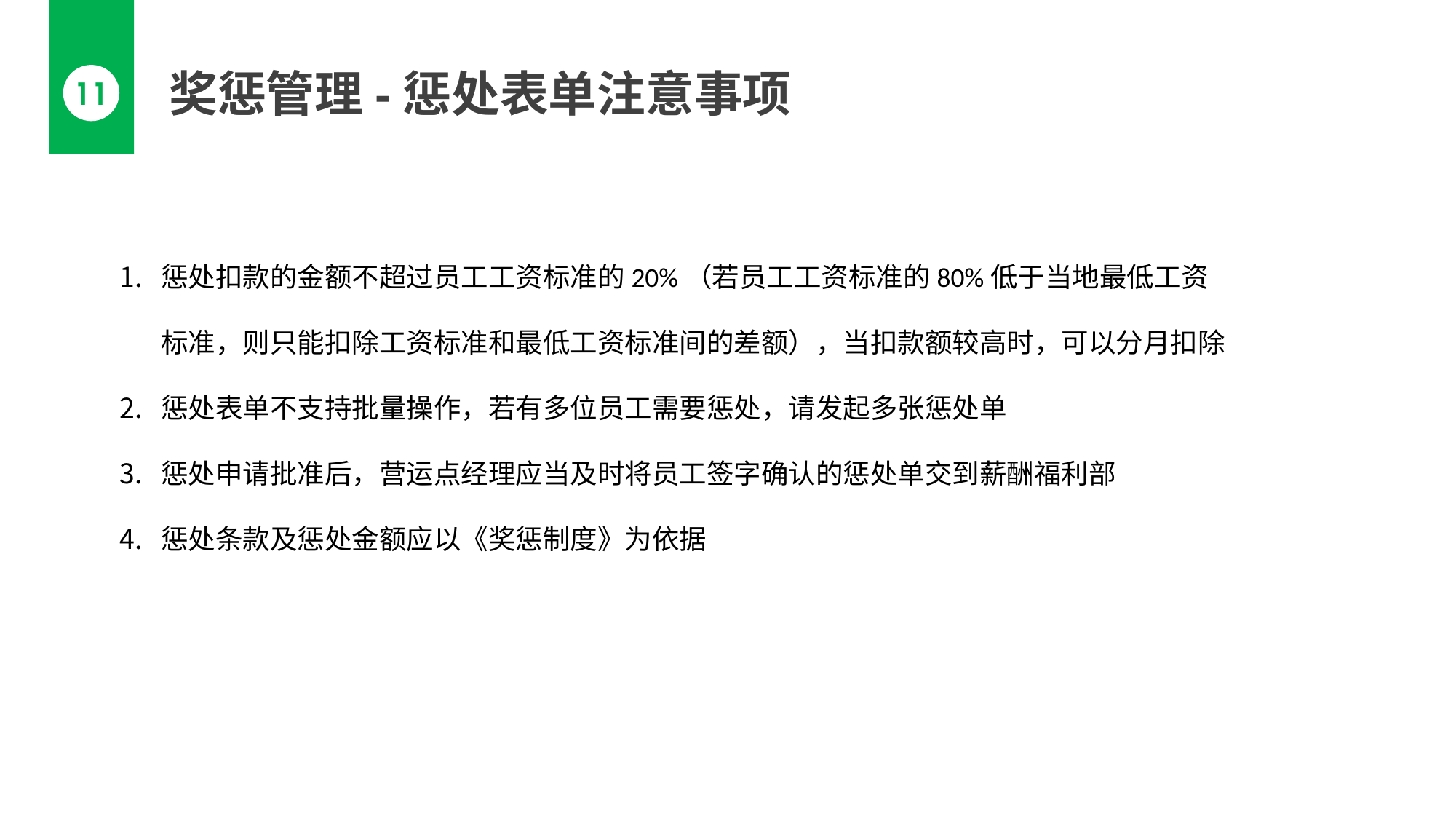

奖惩管理-惩处表单注意事项
11
惩处扣款的金额不超过员工工资标准的20%（若员工工资标准的80%低于当地最低工资标准，则只能扣除工资标准和最低工资标准间的差额），当扣款额较高时，可以分月扣除
惩处表单不支持批量操作，若有多位员工需要惩处，请发起多张惩处单
惩处申请批准后，营运点经理应当及时将员工签字确认的惩处单交到薪酬福利部
惩处条款及惩处金额应以《奖惩制度》为依据